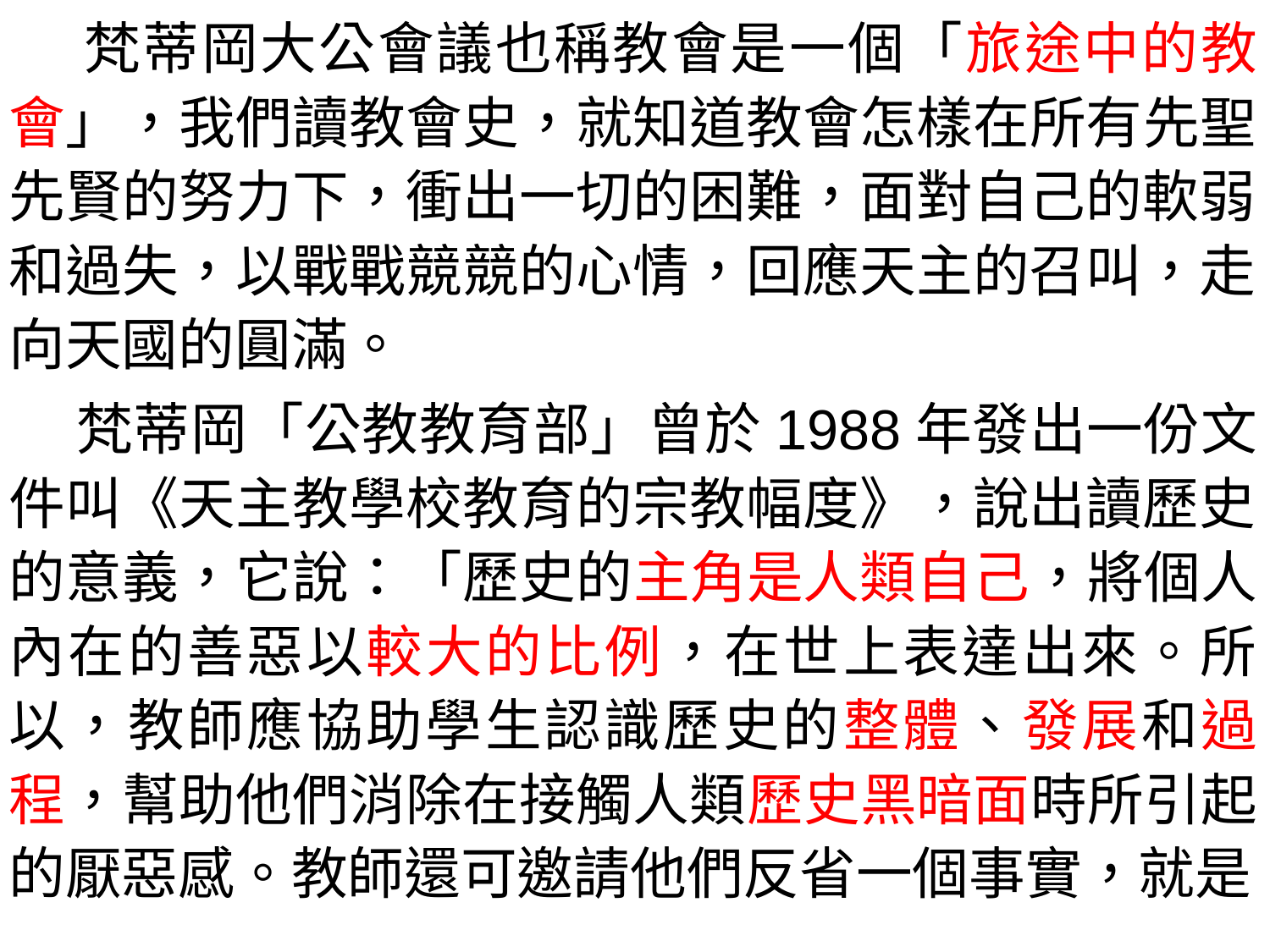

梵蒂岡大公會議也稱教會是一個「旅途中的教會」，我們讀教會史，就知道教會怎樣在所有先聖先賢的努力下，衝出一切的困難，面對自己的軟弱和過失，以戰戰競競的心情，回應天主的召叫，走向天國的圓滿。
    梵蒂岡「公教教育部」曾於1988年發出一份文件叫《天主教學校教育的宗教幅度》，說出讀歷史的意義，它說：「歷史的主角是人類自己，將個人內在的善惡以較大的比例，在世上表達出來。所以，教師應協助學生認識歷史的整體、發展和過程，幫助他們消除在接觸人類歷史黑暗面時所引起的厭惡感。教師還可邀請他們反省一個事實，就是